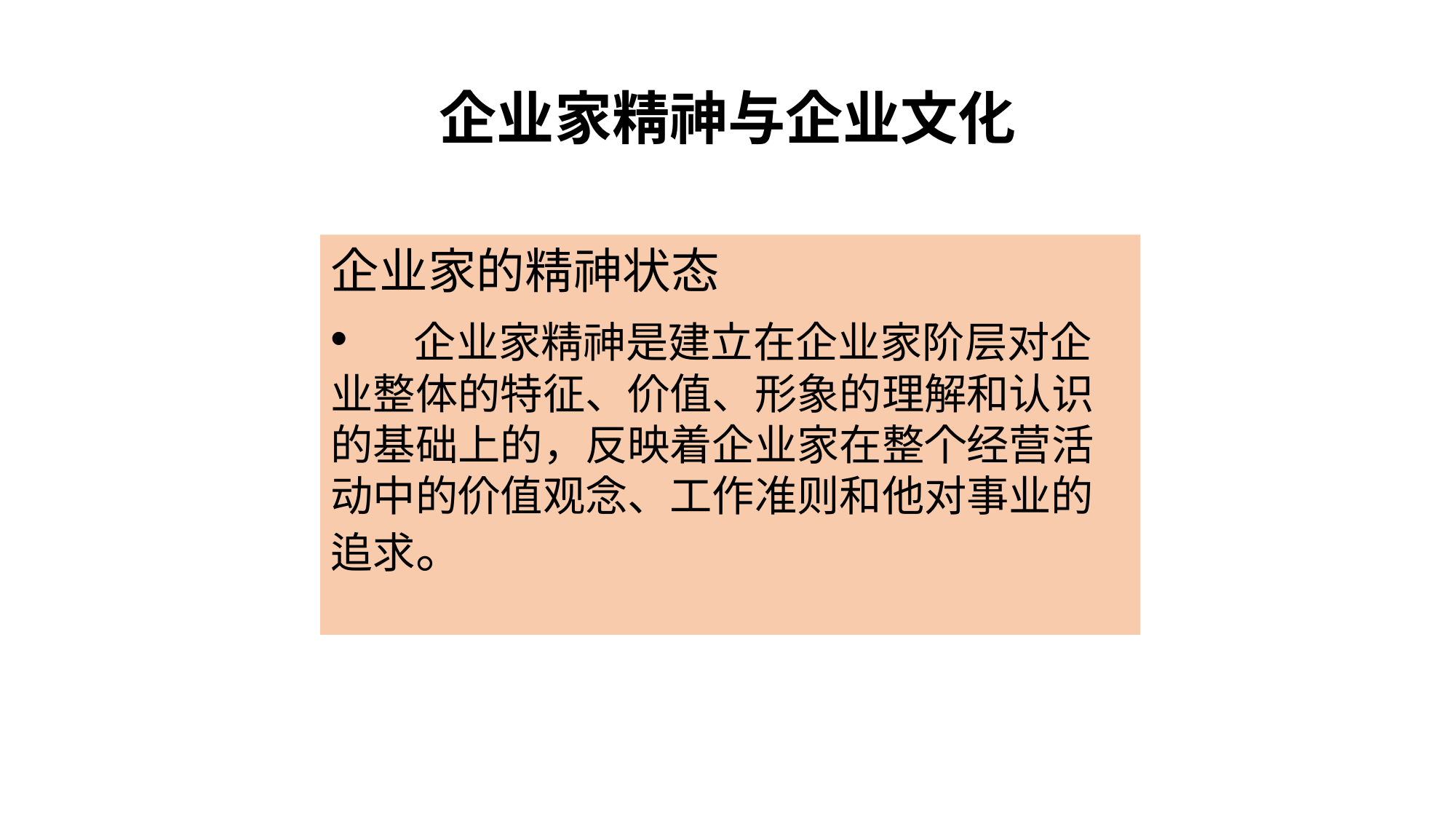

企业家精神与企业文化
企业家的精神状态
    企业家精神是建立在企业家阶层对企业整体的特征、价值、形象的理解和认识的基础上的，反映着企业家在整个经营活动中的价值观念、工作准则和他对事业的追求。